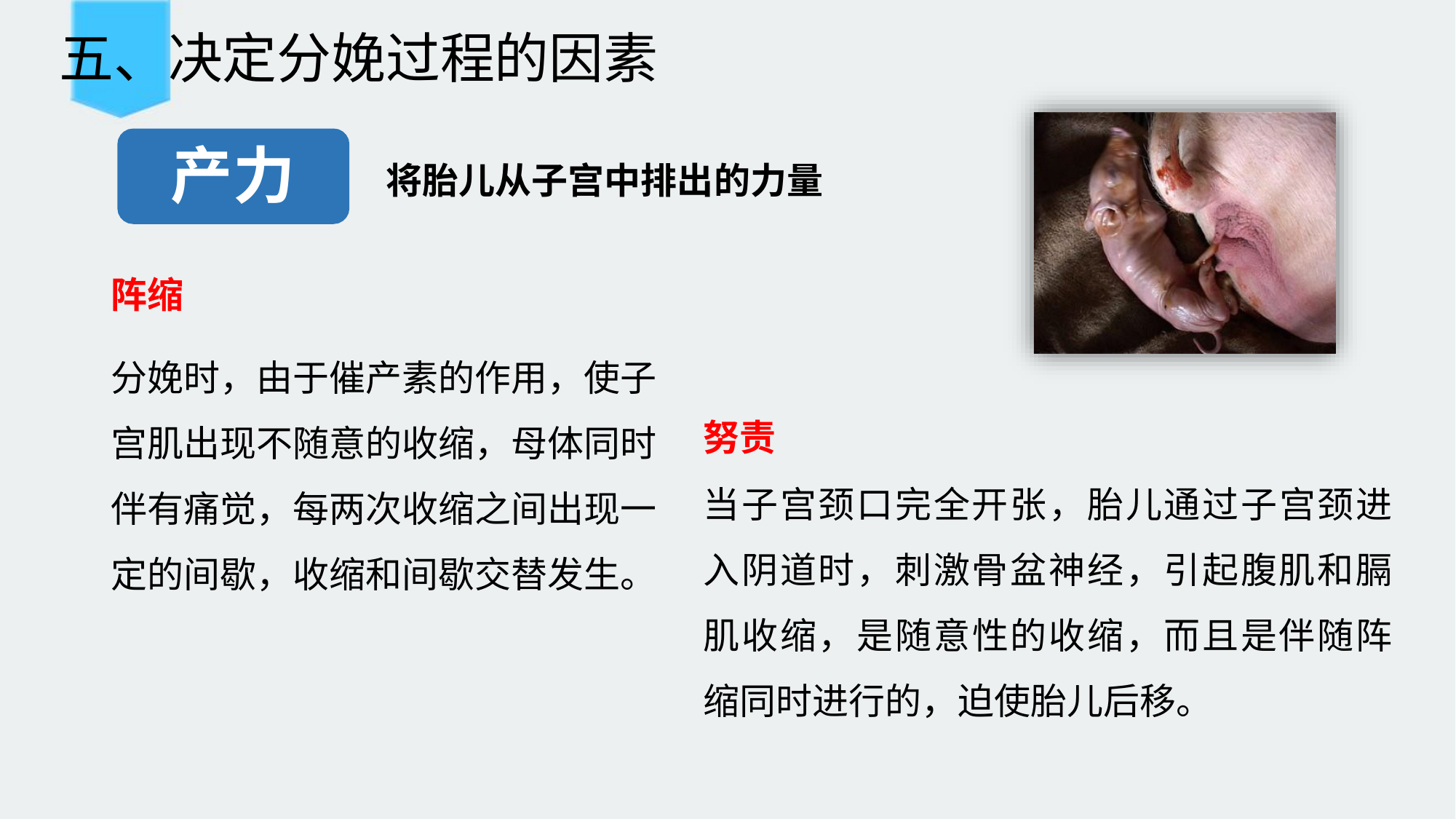

# 五、决定分娩过程的因素

产力
阵缩
将胎儿从子宫中排出的力量
分娩时，由于催产素的作用，使子宫肌出现不随意的收缩，母体同时伴有痛觉，每两次收缩之间出现一定的间歇，收缩和间歇交替发生。
努责
当子宫颈口完全开张，胎儿通过子宫颈进入阴道时，刺激骨盆神经，引起腹肌和膈肌收缩，是随意性的收缩，而且是伴随阵缩同时进行的，迫使胎儿后移。